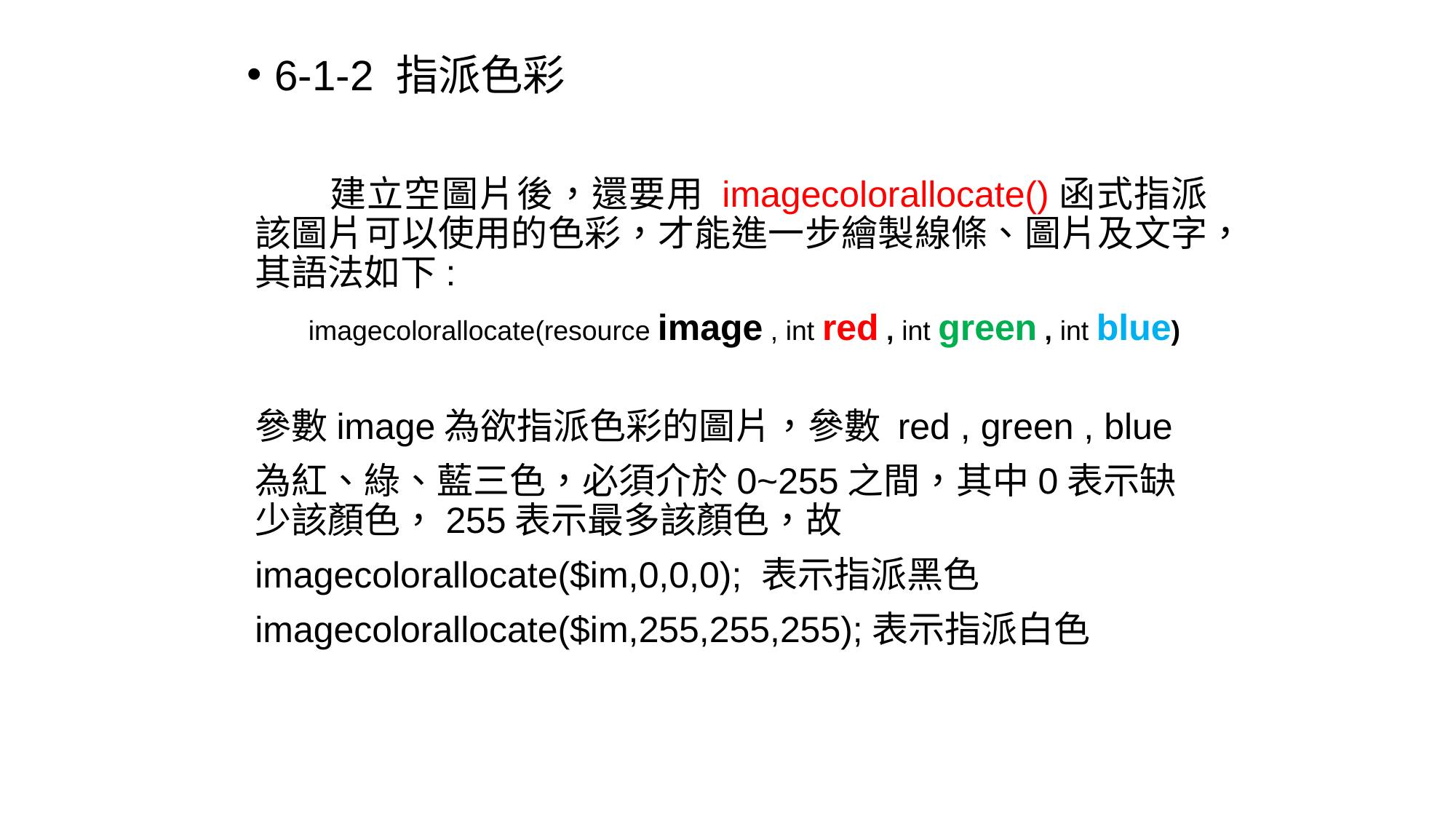

6-1-2 指派色彩

       建立空圖片後，還要用 imagecolorallocate()函式指派該圖片可以使用的色彩，才能進一步繪製線條、圖片及文字，其語法如下:
       imagecolorallocate(resource image , int red , int green , int blue)

參數image為欲指派色彩的圖片，參數 red , green , blue
為紅、綠、藍三色，必須介於0~255之間，其中0表示缺少該顏色，255表示最多該顏色，故
imagecolorallocate($im,0,0,0); 表示指派黑色
imagecolorallocate($im,255,255,255);表示指派白色